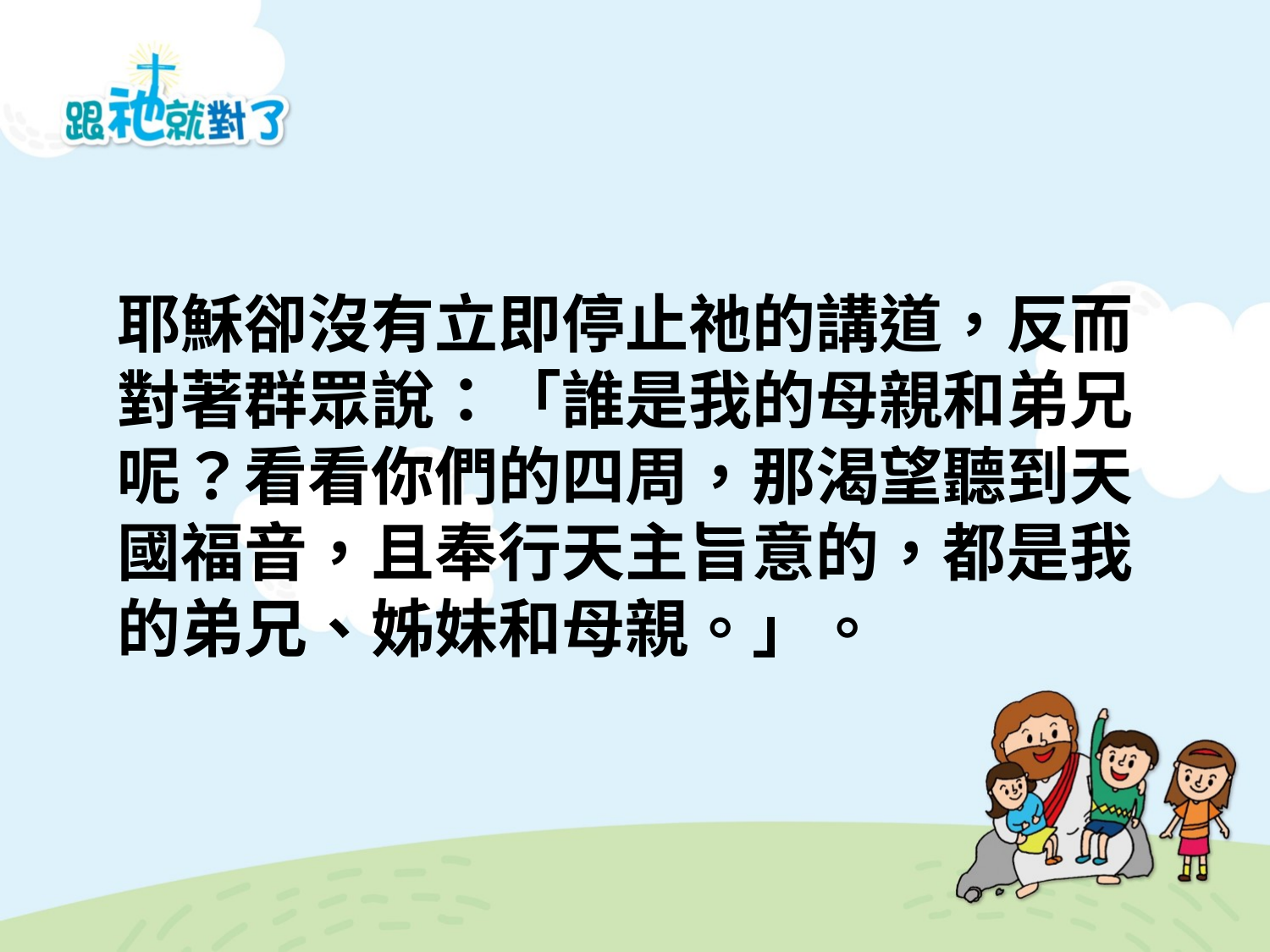

耶穌卻沒有立即停止祂的講道，反而對著群眾說：「誰是我的母親和弟兄呢？看看你們的四周，那渴望聽到天國福音，且奉行天主旨意的，都是我的弟兄、姊妹和母親。」。